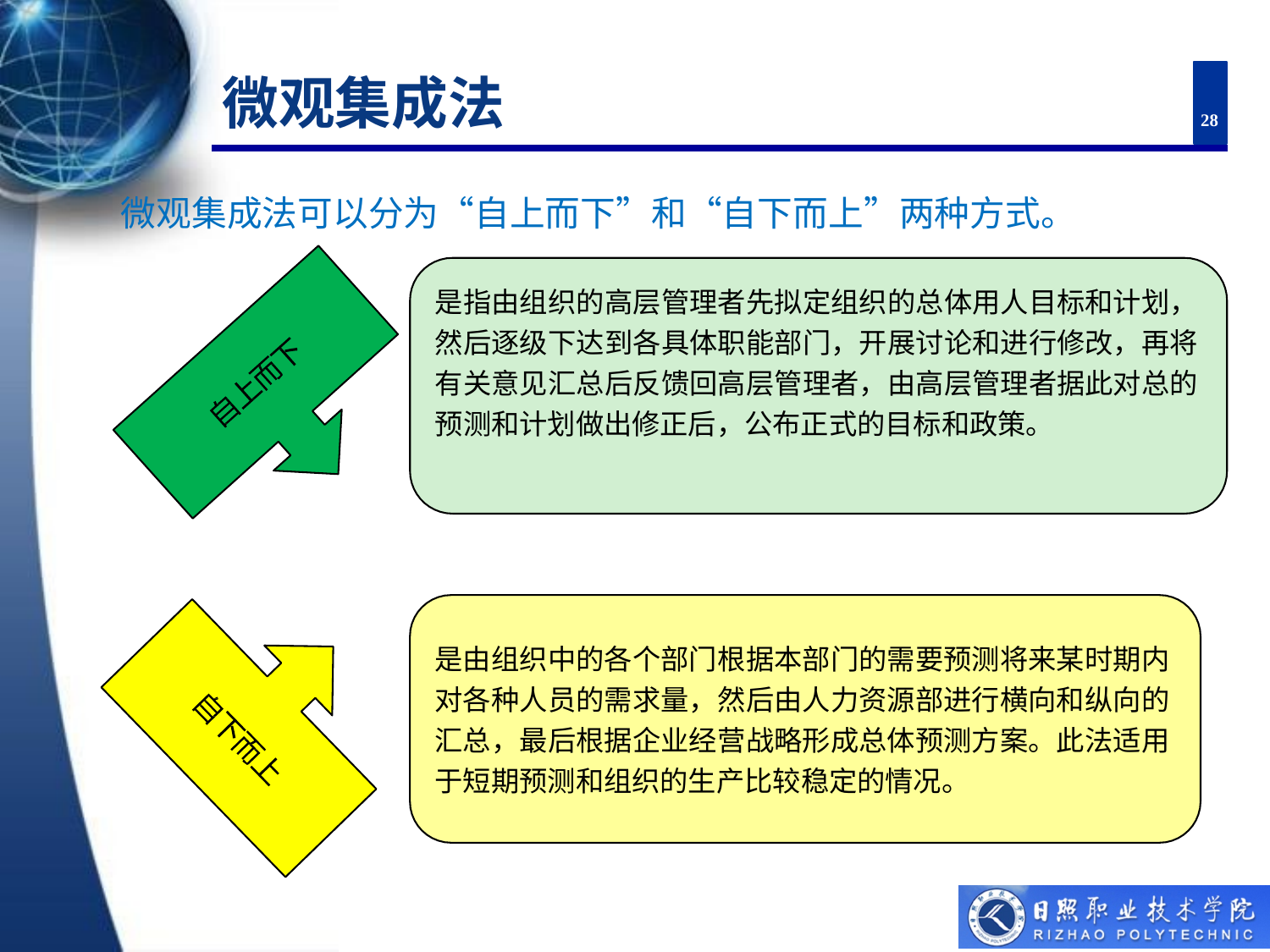

# 微观集成法
28
微观集成法可以分为“自上而下”和“自下而上”两种方式。

是指由组织的高层管理者先拟定组织的总体用人目标和计划， 然后逐级下达到各具体职能部门，开展讨论和进行修改，再将 有关意见汇总后反馈回高层管理者，由高层管理者据此对总的 预测和计划做出修正后，公布正式的目标和政策。

是由组织中的各个部门根据本部门的需要预测将来某时期内 对各种人员的需求量，然后由人力资源部进行横向和纵向的 汇总，最后根据企业经营战略形成总体预测方案。此法适用 于短期预测和组织的生产比较稳定的情况。